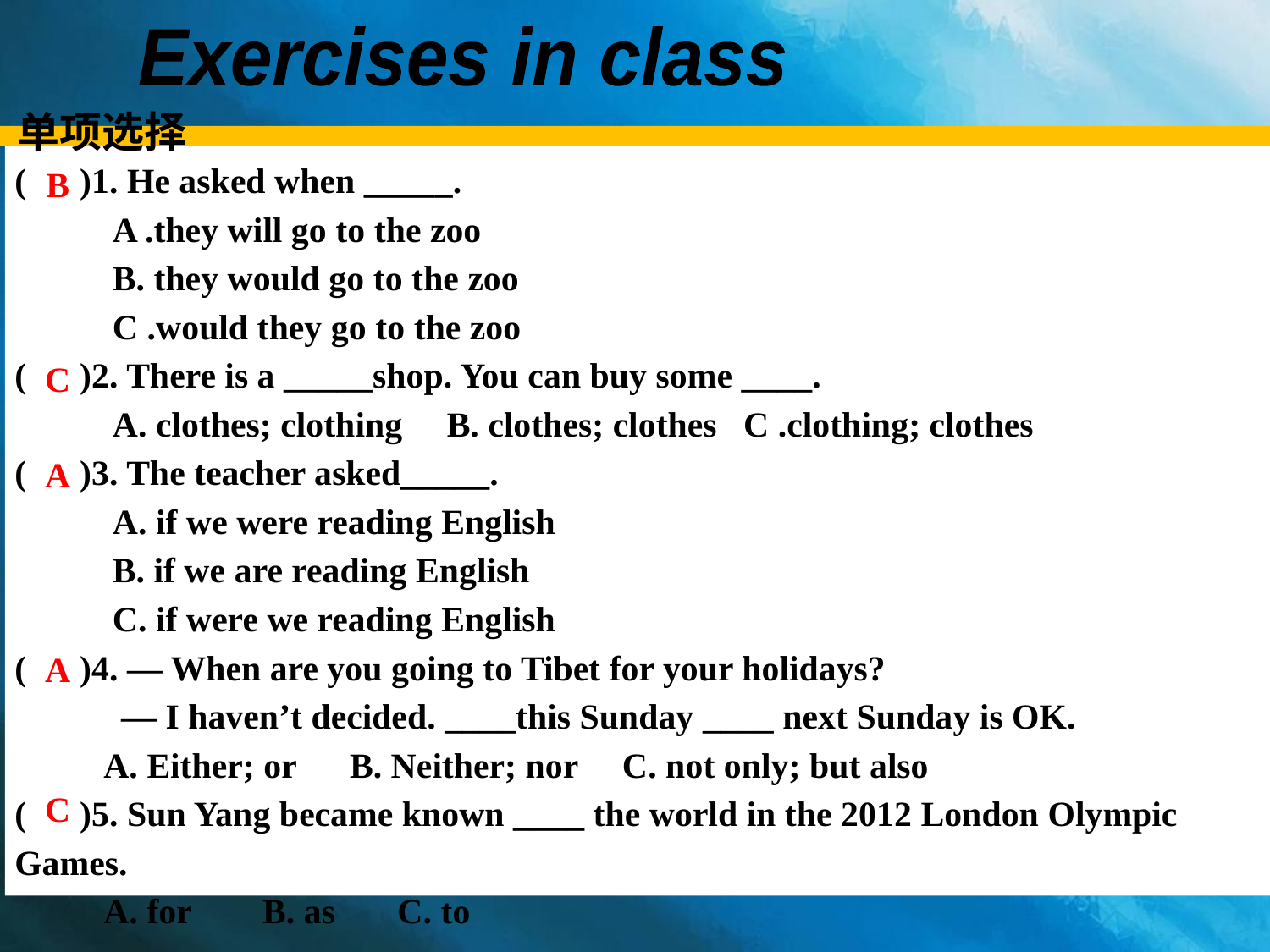

Exercises in class
单项选择
(      )1. He asked when _____.
           A .they will go to the zoo
           B. they would go to the zoo
           C .would they go to the zoo
(      )2. There is a _____shop. You can buy some ____.
           A. clothes; clothing     B. clothes; clothes   C .clothing; clothes
(      )3. The teacher asked_____.
           A. if we were reading English
           B. if we are reading English
           C. if were we reading English
(      )4. — When are you going to Tibet for your holidays?
            — I haven’t decided. ____this Sunday ____ next Sunday is OK.
          A. Either; or      B. Neither; nor     C. not only; but also
(      )5. Sun Yang became known ____ the world in the 2012 London Olympic  Games.
          A. for        B. as       C. to
B
C
A
A
C